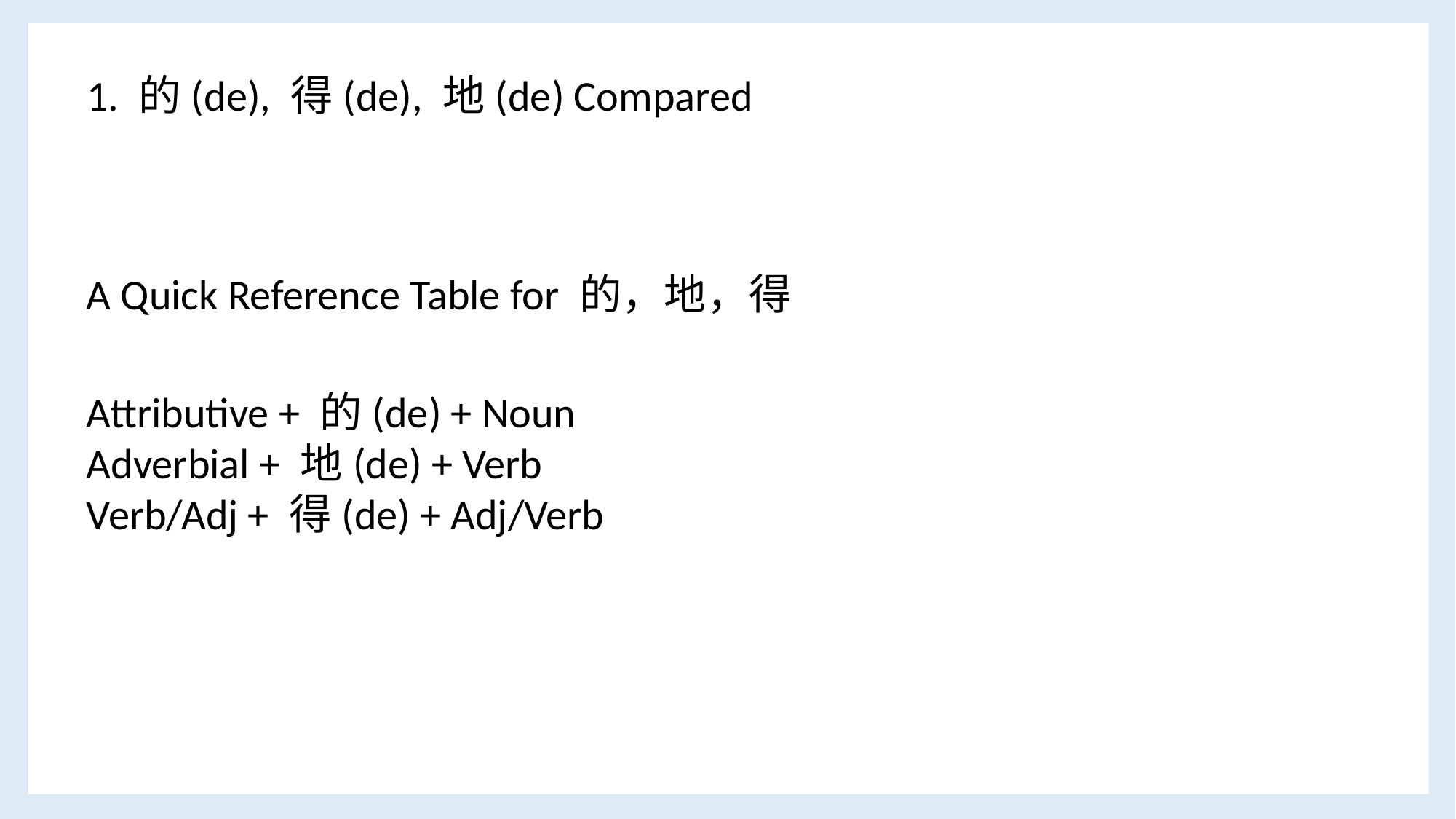

1. 的(de), 得(de), 地(de) Compared
A Quick Reference Table for 的，地，得
Attributive + 的(de) + Noun
Adverbial + 地(de) + Verb
Verb/Adj + 得(de) + Adj/Verb